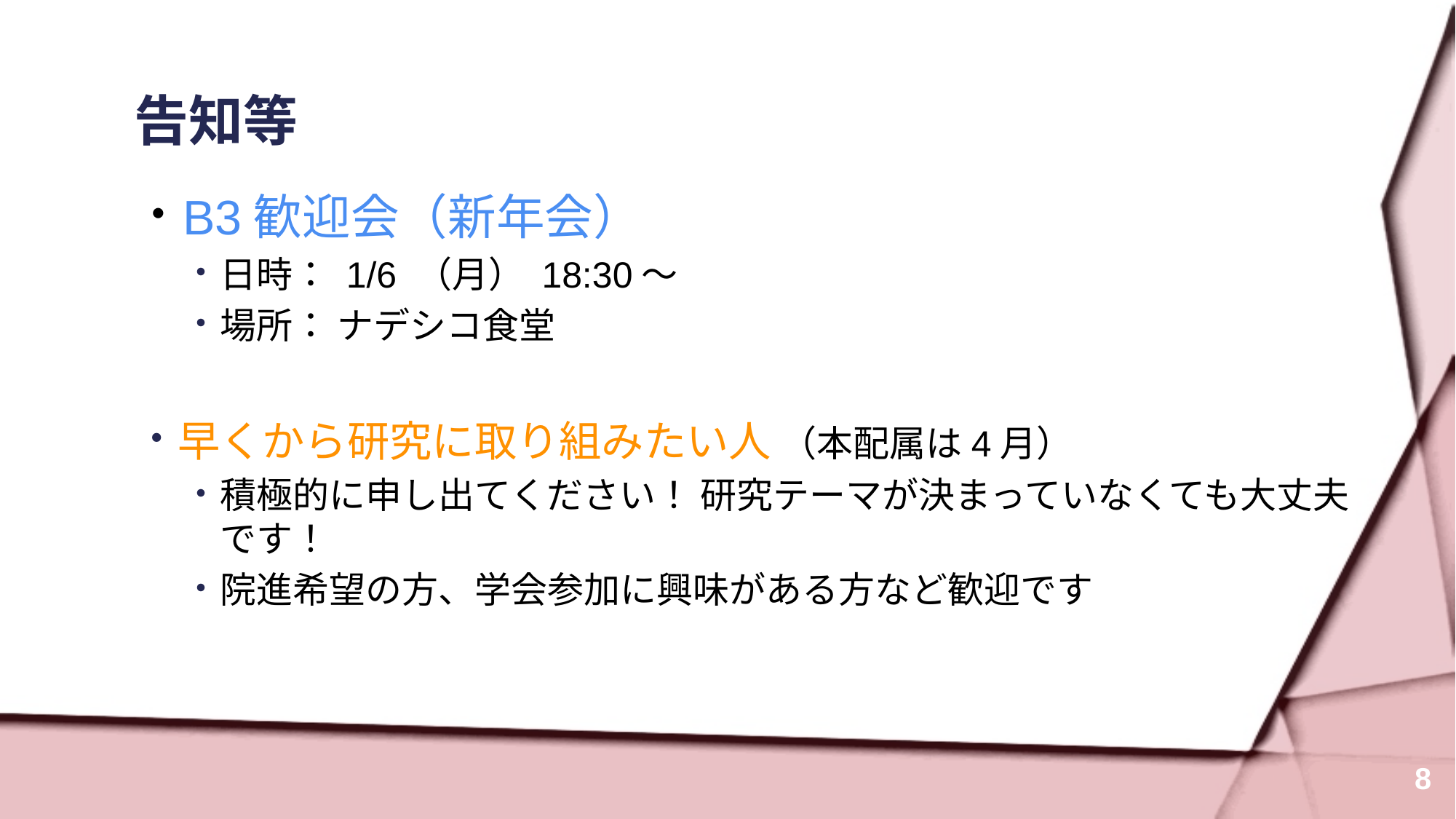

# 告知等
B3歓迎会（新年会）
日時： 1/6 （月） 18:30〜
場所： ナデシコ食堂

早くから研究に取り組みたい人 （本配属は4月）
積極的に申し出てください！ 研究テーマが決まっていなくても大丈夫です！
院進希望の方、学会参加に興味がある方など歓迎です

8